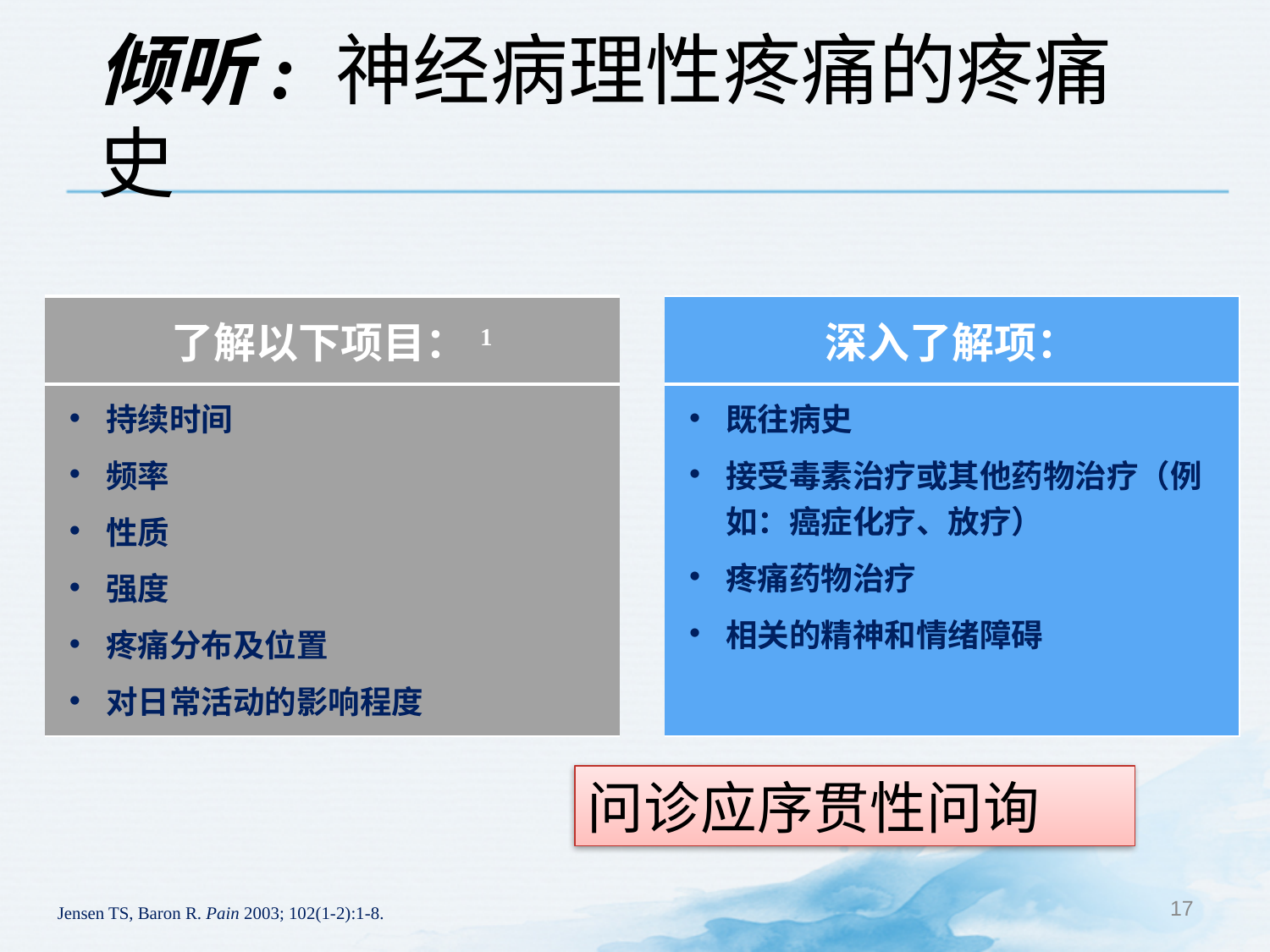

倾听: 神经病理性疼痛的疼痛史
| 了解以下项目：1 |  | 深入了解项： |
| --- | --- | --- |
| 持续时间 频率 性质 强度 疼痛分布及位置 对日常活动的影响程度 |  | 既往病史 接受毒素治疗或其他药物治疗（例如：癌症化疗、放疗） 疼痛药物治疗 相关的精神和情绪障碍 |
问诊应序贯性问询
17
Jensen TS, Baron R. Pain 2003; 102(1-2):1-8.